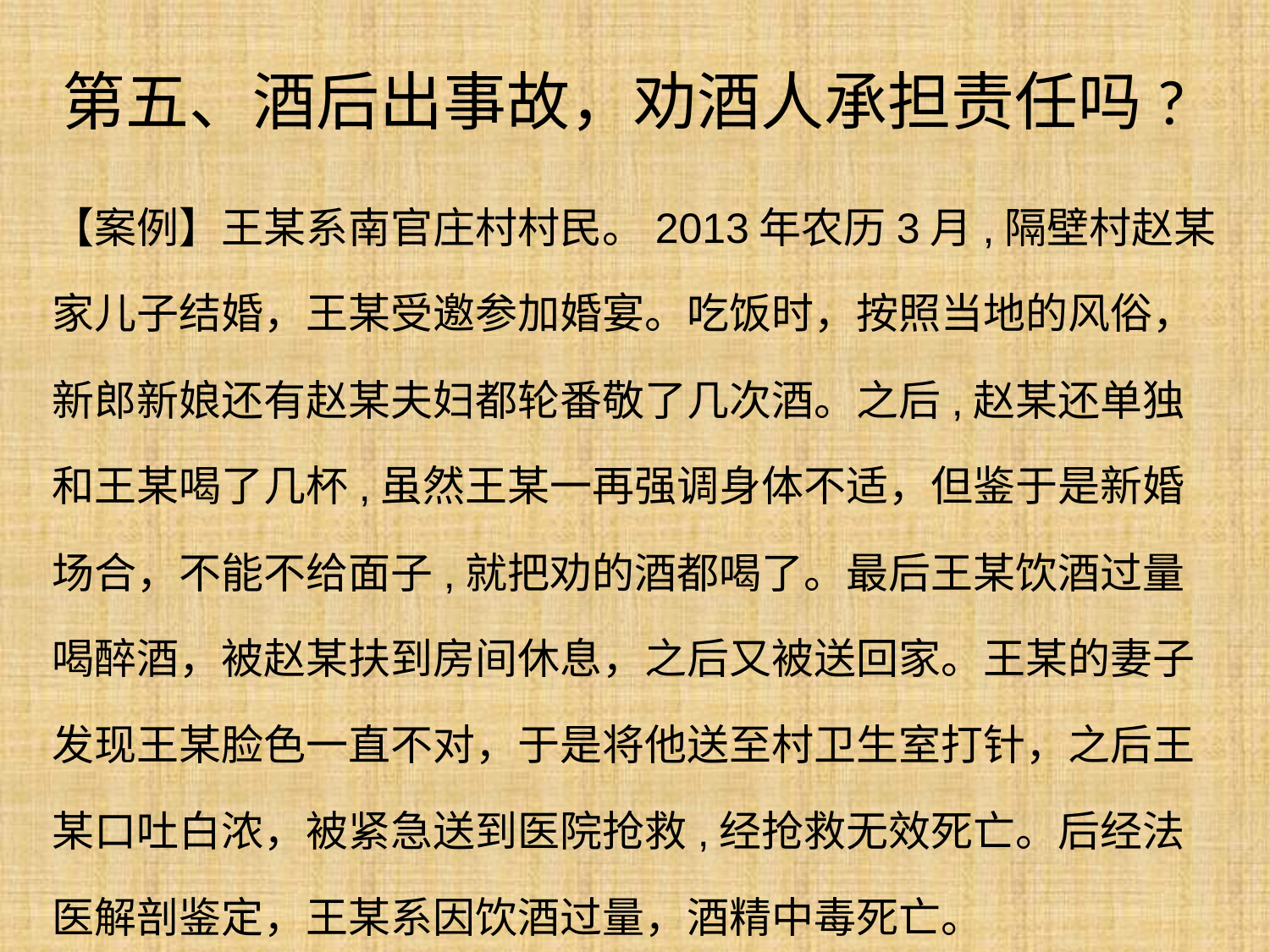

# 第五、酒后出事故，劝酒人承担责任吗?
【案例】王某系南官庄村村民。2013年农历3月,隔壁村赵某家儿子结婚，王某受邀参加婚宴。吃饭时，按照当地的风俗，新郎新娘还有赵某夫妇都轮番敬了几次酒。之后,赵某还单独和王某喝了几杯,虽然王某一再强调身体不适，但鉴于是新婚场合，不能不给面子,就把劝的酒都喝了。最后王某饮酒过量喝醉酒，被赵某扶到房间休息，之后又被送回家。王某的妻子发现王某脸色一直不对，于是将他送至村卫生室打针，之后王某口吐白浓，被紧急送到医院抢救,经抢救无效死亡。后经法医解剖鉴定，王某系因饮酒过量，酒精中毒死亡。